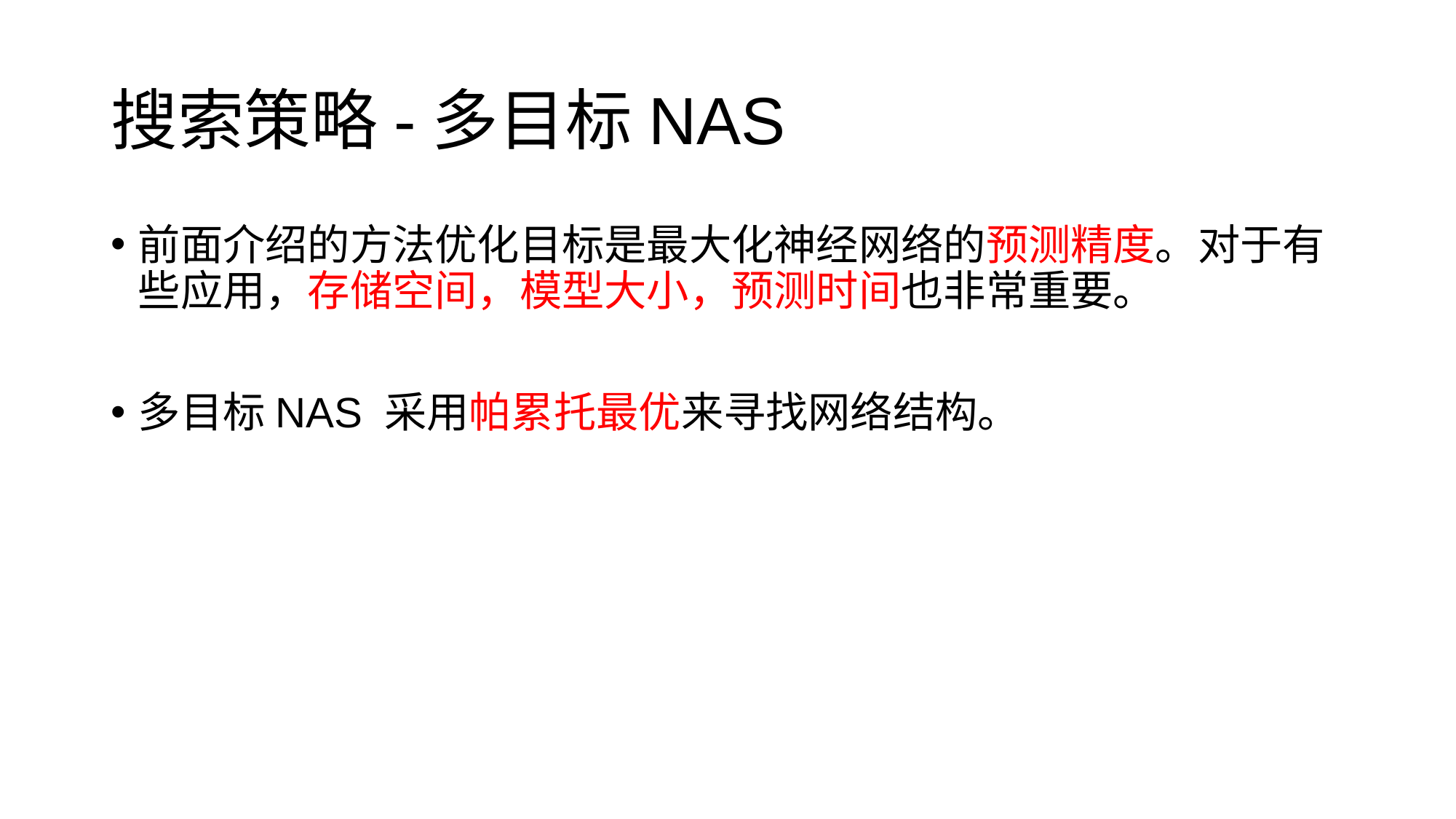

# 搜索策略-多目标NAS
前面介绍的方法优化目标是最大化神经网络的预测精度。对于有些应用，存储空间，模型大小，预测时间也非常重要。

多目标NAS 采用帕累托最优来寻找网络结构。